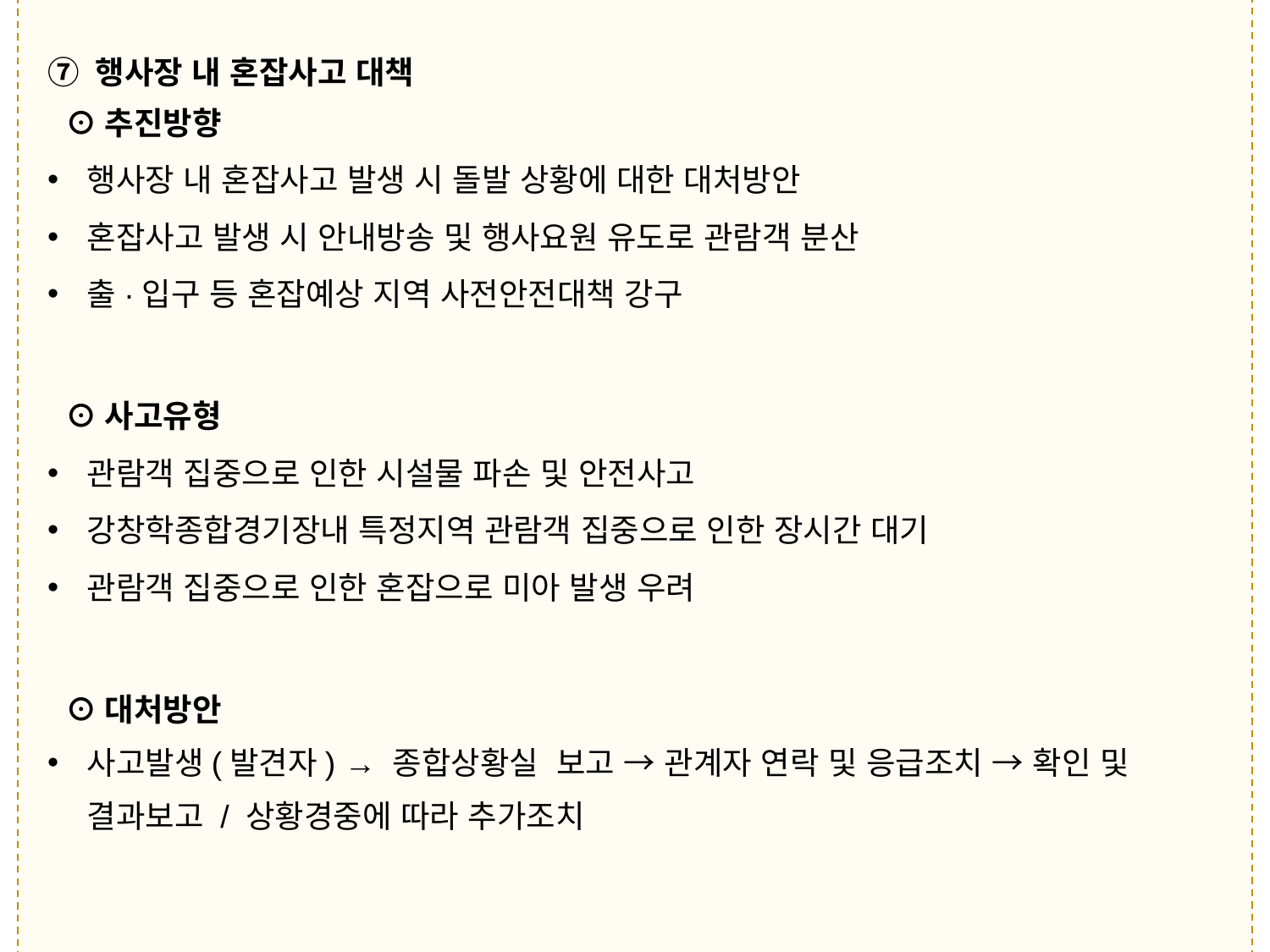

⑦ 행사장 내 혼잡사고 대책

  ⊙추진방향
행사장 내 혼잡사고 발생 시 돌발 상황에 대한 대처방안
혼잡사고 발생 시 안내방송 및 행사요원 유도로 관람객 분산
출·입구 등 혼잡예상 지역 사전안전대책 강구

  ⊙사고유형
관람객 집중으로 인한 시설물 파손 및 안전사고
강창학종합경기장내 특정지역 관람객 집중으로 인한 장시간 대기
관람객 집중으로 인한 혼잡으로 미아 발생 우려

  ⊙대처방안
사고발생(발견자) → 종합상황실  보고 → 관계자 연락 및 응급조치 → 확인 및 결과보고 / 상황경중에 따라 추가조치